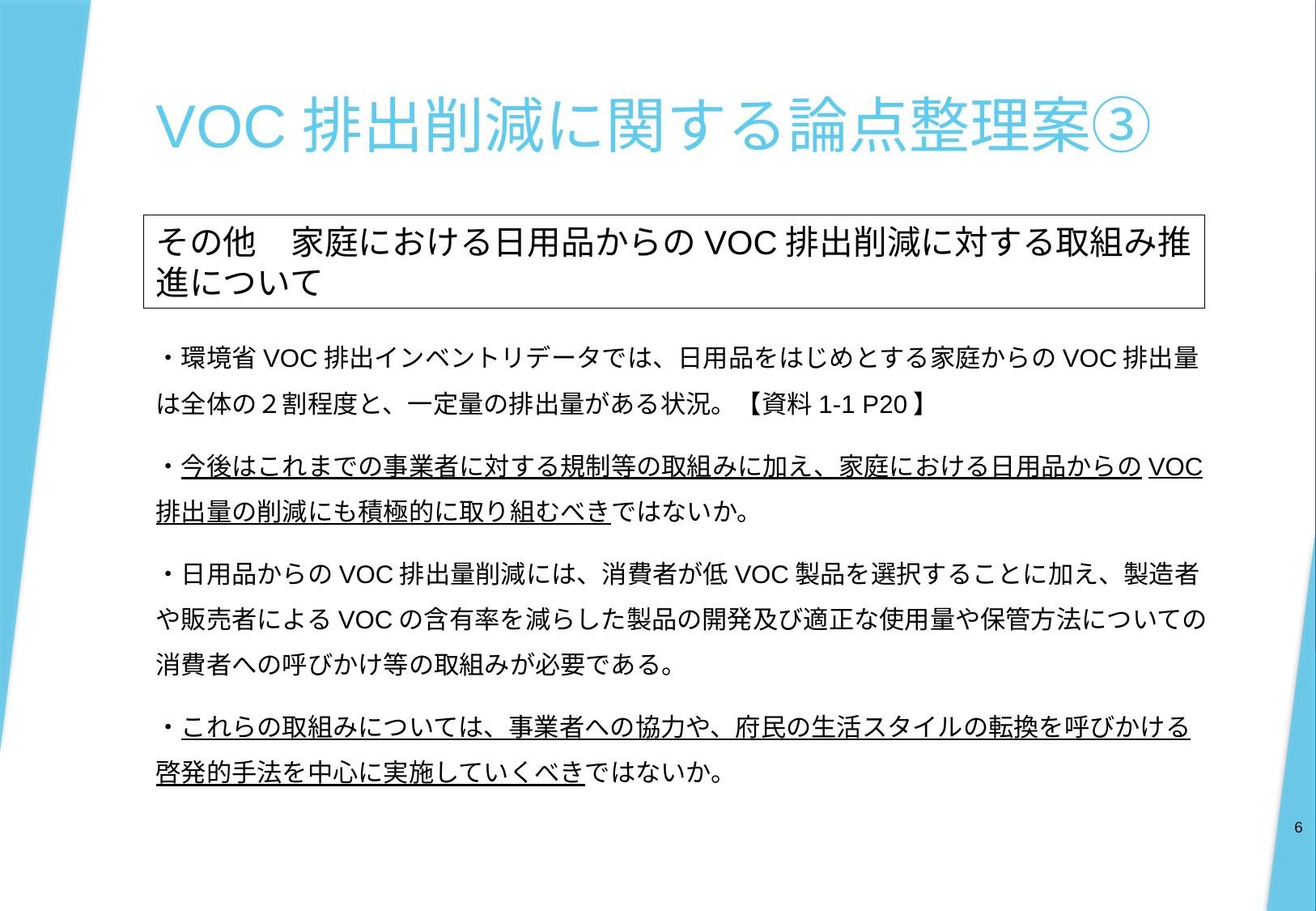

# VOC排出削減に関する論点整理案③
その他　家庭における日用品からのVOC排出削減に対する取組み推進について
・環境省VOC排出インベントリデータでは、日用品をはじめとする家庭からのVOC排出量は全体の２割程度と、一定量の排出量がある状況。【資料1-1 P20】
・今後はこれまでの事業者に対する規制等の取組みに加え、家庭における日用品からのVOC排出量の削減にも積極的に取り組むべきではないか。
・日用品からのVOC排出量削減には、消費者が低VOC製品を選択することに加え、製造者や販売者によるVOCの含有率を減らした製品の開発及び適正な使用量や保管方法についての消費者への呼びかけ等の取組みが必要である。
・これらの取組みについては、事業者への協力や、府民の生活スタイルの転換を呼びかける啓発的手法を中心に実施していくべきではないか。

6